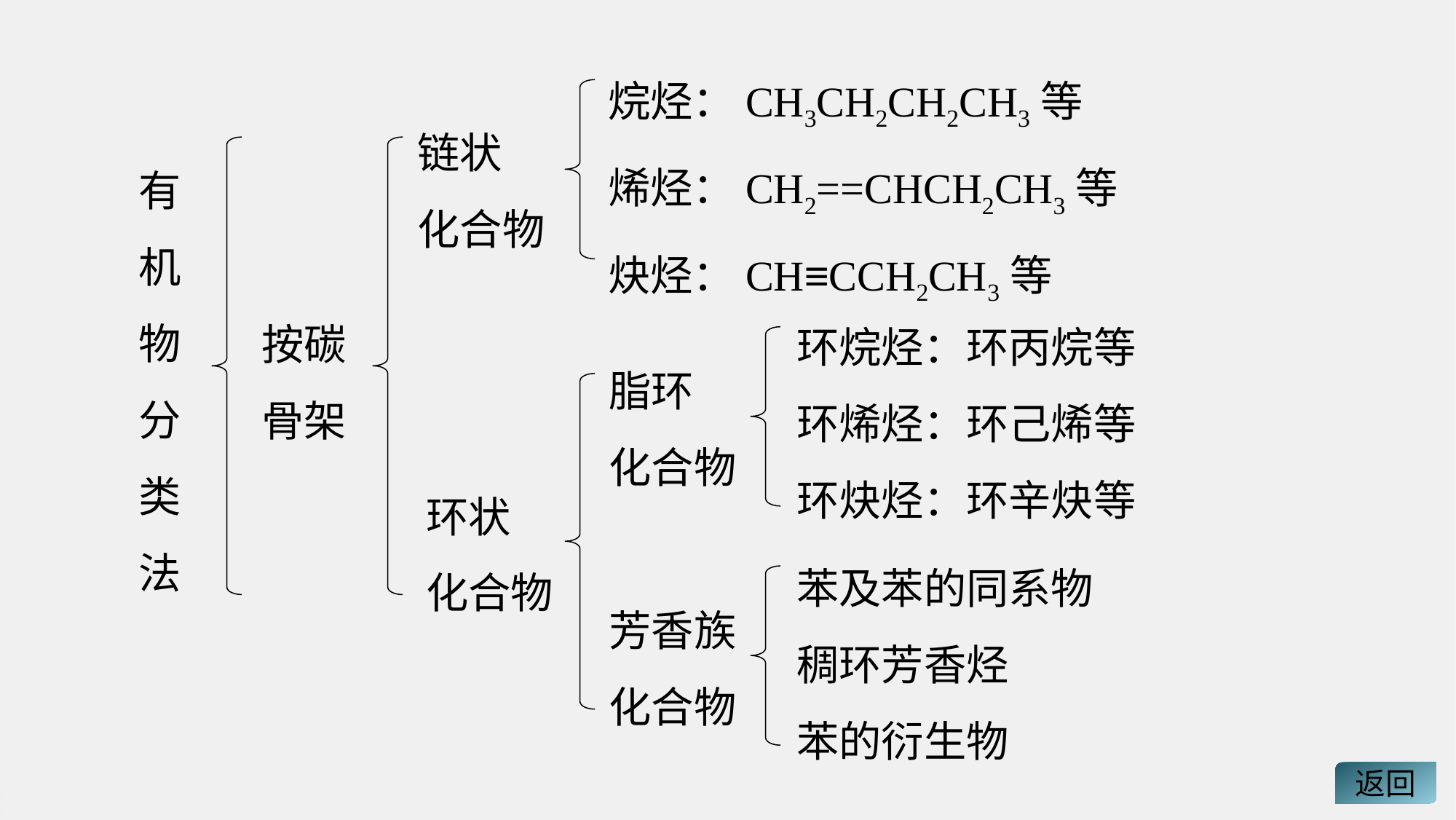

烷烃：CH3CH2CH2CH3等
烯烃：CH2==CHCH2CH3等
炔烃：CH≡CCH2CH3等

链状
化合物
有机物分类法

按碳
骨架
环烷烃：环丙烷等
环烯烃：环己烯等
环炔烃：环辛炔等

脂环
化合物

环状
化合物
苯及苯的同系物
稠环芳香烃
苯的衍生物

芳香族
化合物
返回